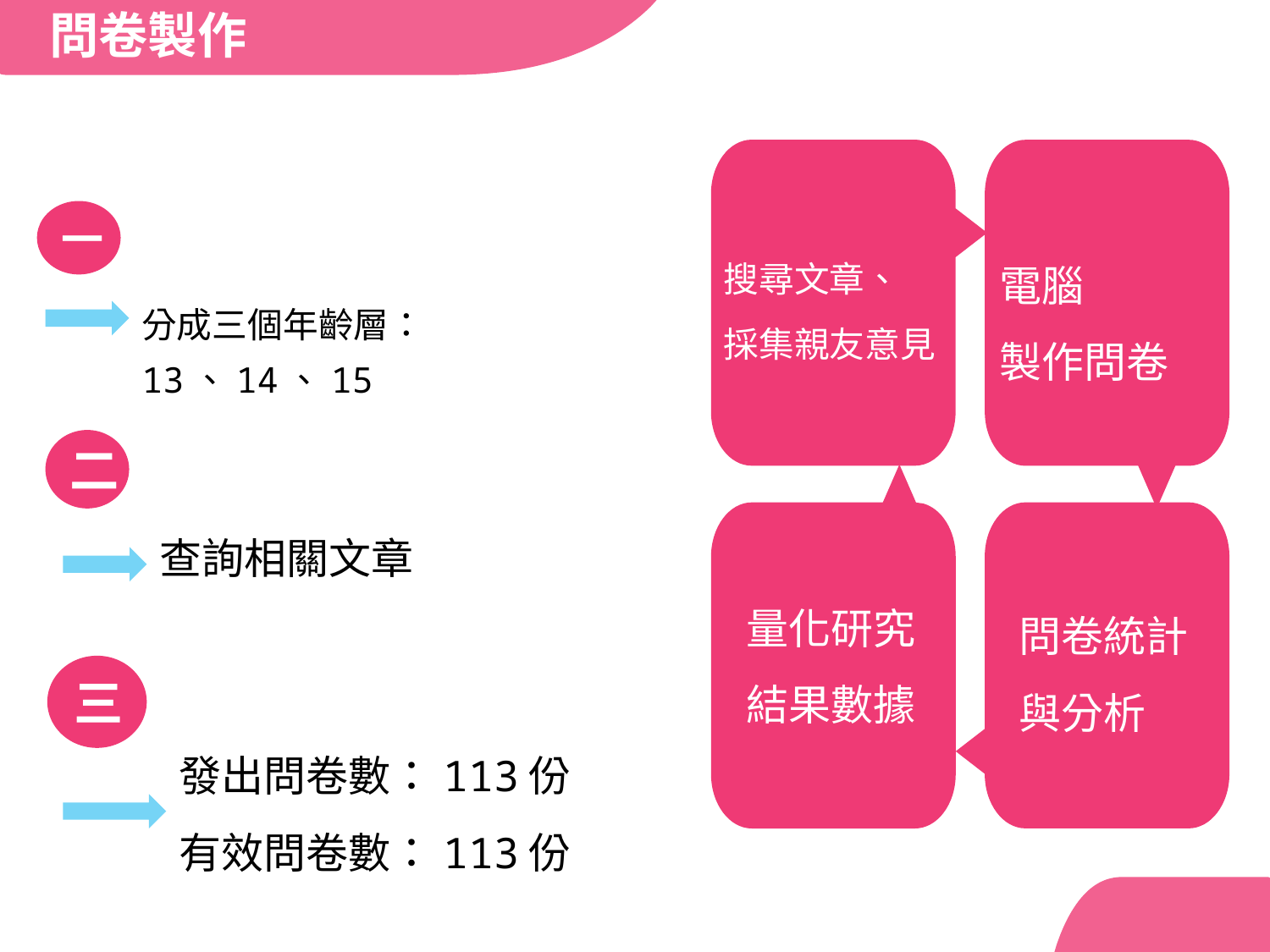

問卷製作

一

搜尋文章、
採集親友意見
電腦
製作問卷
分成三個年齡層：13、14、15

二

查詢相關文章

量化研究
結果數據
問卷統計
與分析
三
發出問卷數：113份
有效問卷數：113份